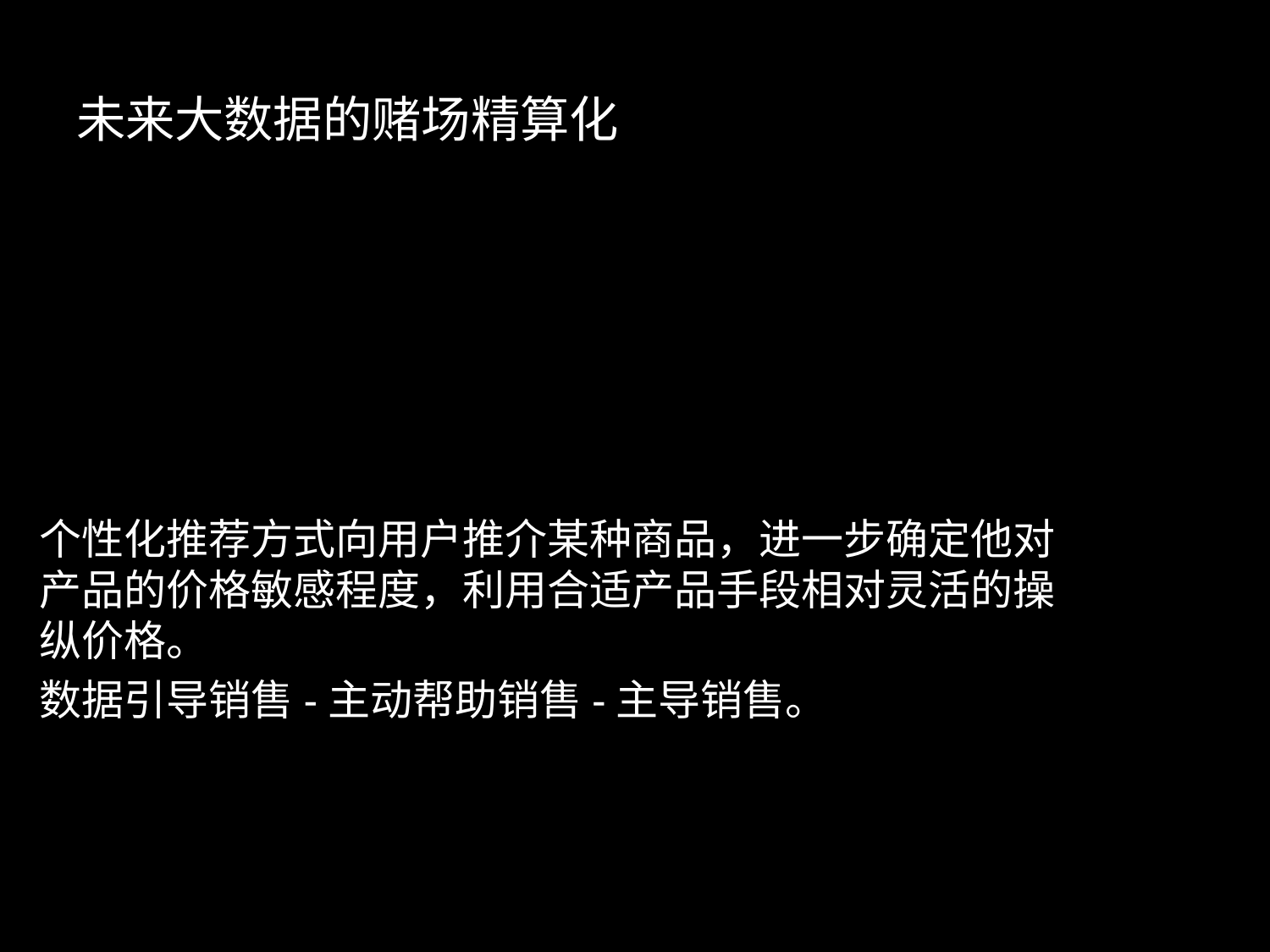

未来大数据的赌场精算化
个性化推荐方式向用户推介某种商品，进一步确定他对产品的价格敏感程度，利用合适产品手段相对灵活的操纵价格。
数据引导销售-主动帮助销售-主导销售。